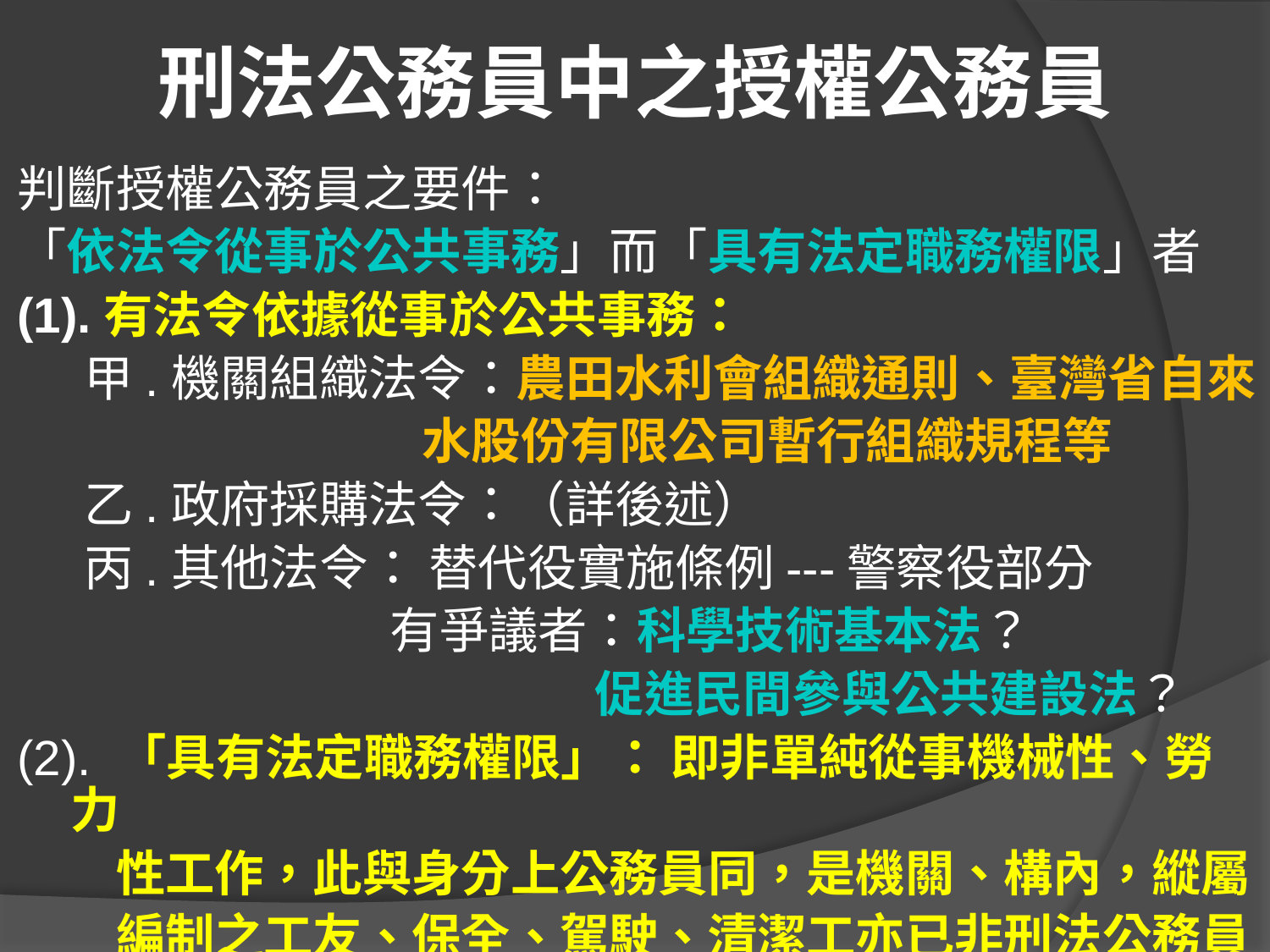

# 刑法公務員中之授權公務員
判斷授權公務員之要件：
「依法令從事於公共事務」而「具有法定職務權限」者
(1).有法令依據從事於公共事務：
     甲.機關組織法令：農田水利會組織通則、臺灣省自來
                                   水股份有限公司暫行組織規程等
     乙.政府採購法令：（詳後述）
     丙.其他法令： 替代役實施條例---警察役部分
　　　　　　       有爭議者：科學技術基本法？
                           　　　　　  促進民間參與公共建設法？
(2). 「具有法定職務權限」： 即非單純從事機械性、勞力
　　性工作，此與身分上公務員同，是機關、構內，縱屬
　　編制之工友、保全、駕駛、清潔工亦已非刑法公務員